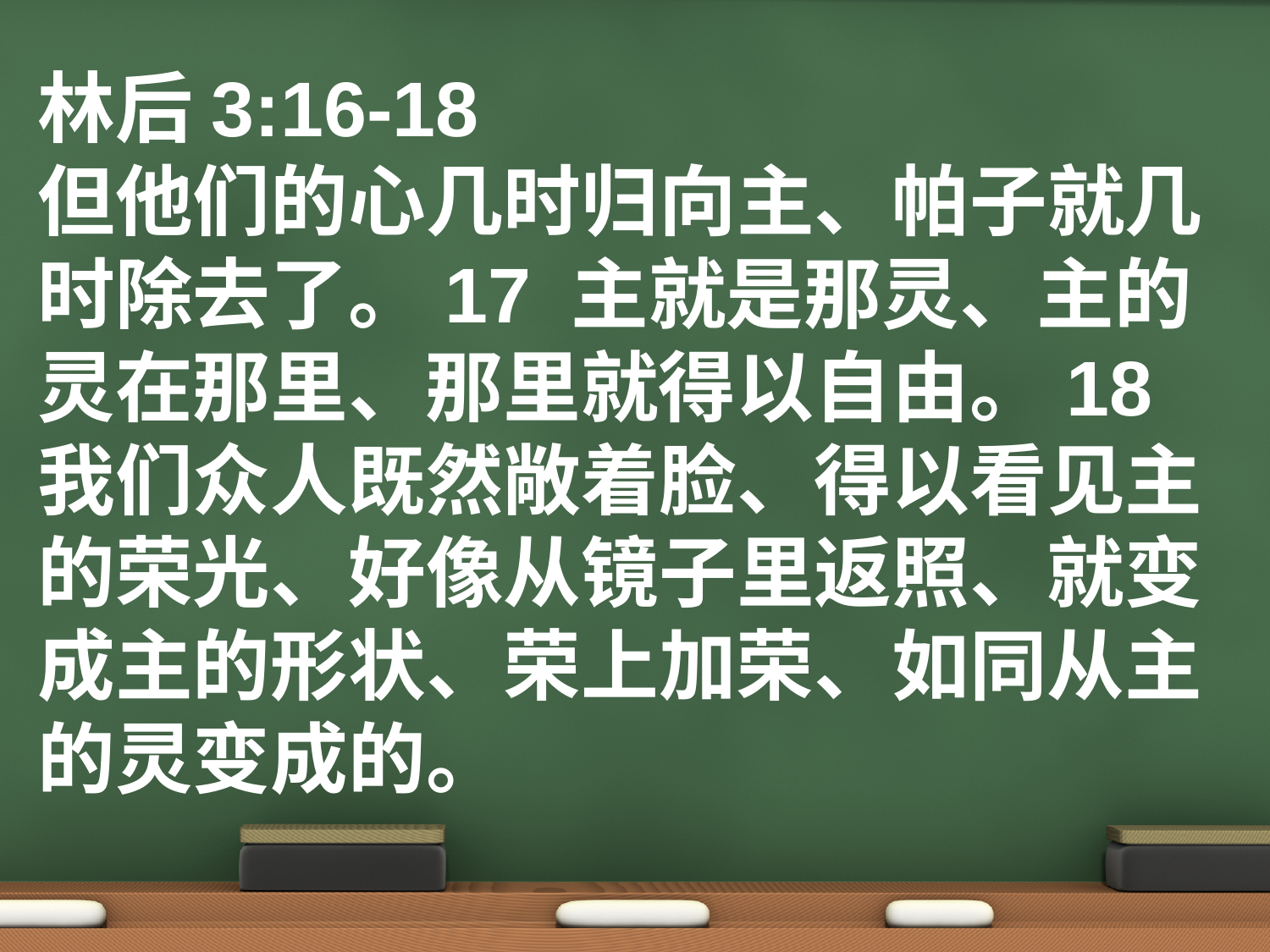

林后3:16-18
但他们的心几时归向主、帕子就几时除去了。17 主就是那灵、主的灵在那里、那里就得以自由。18 我们众人既然敞着脸、得以看见主的荣光、好像从镜子里返照、就变成主的形状、荣上加荣、如同从主的灵变成的。